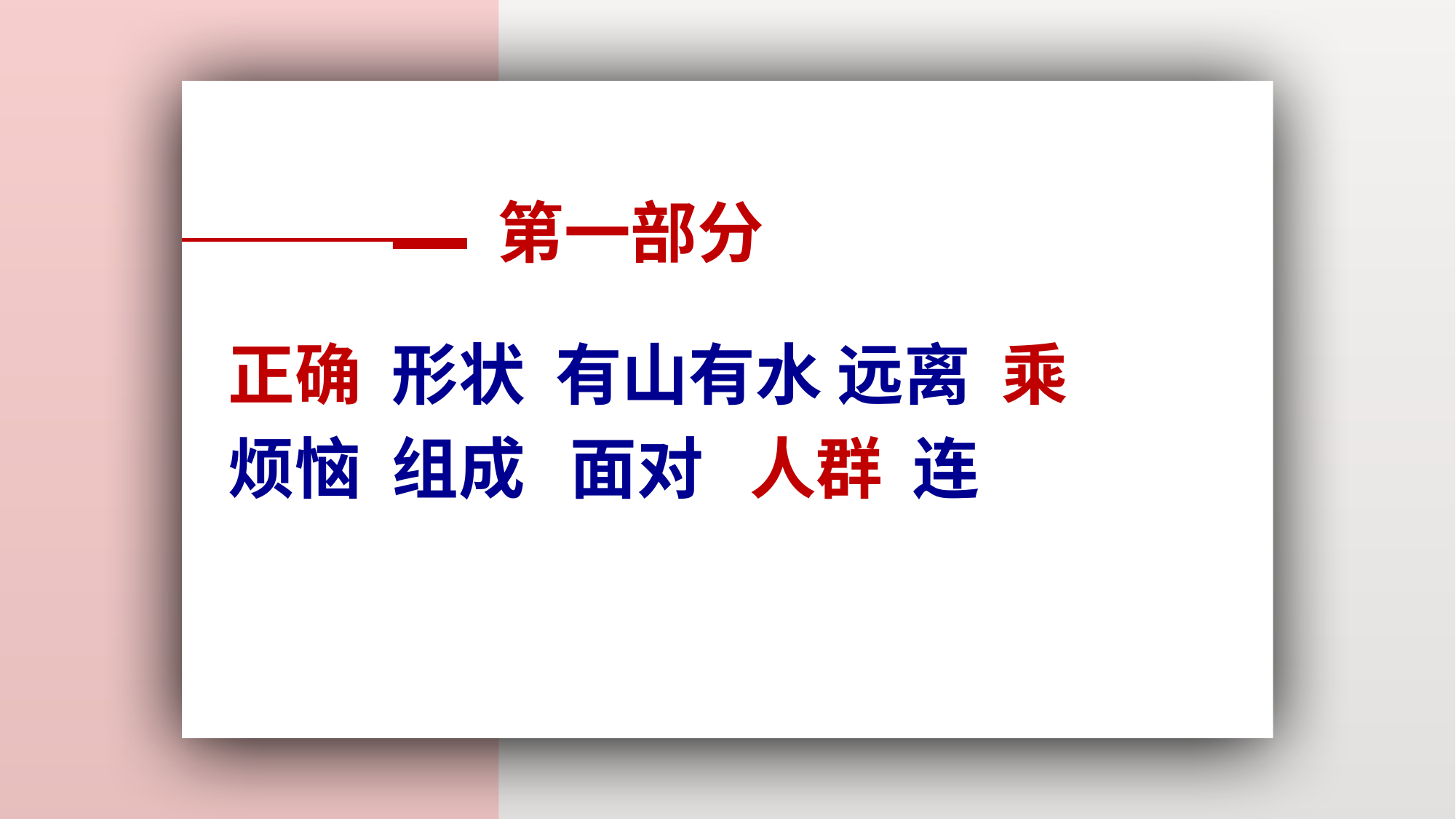

第一部分

正确  形状  有山有水 远离  乘
烦恼  组成   面对   人群  连